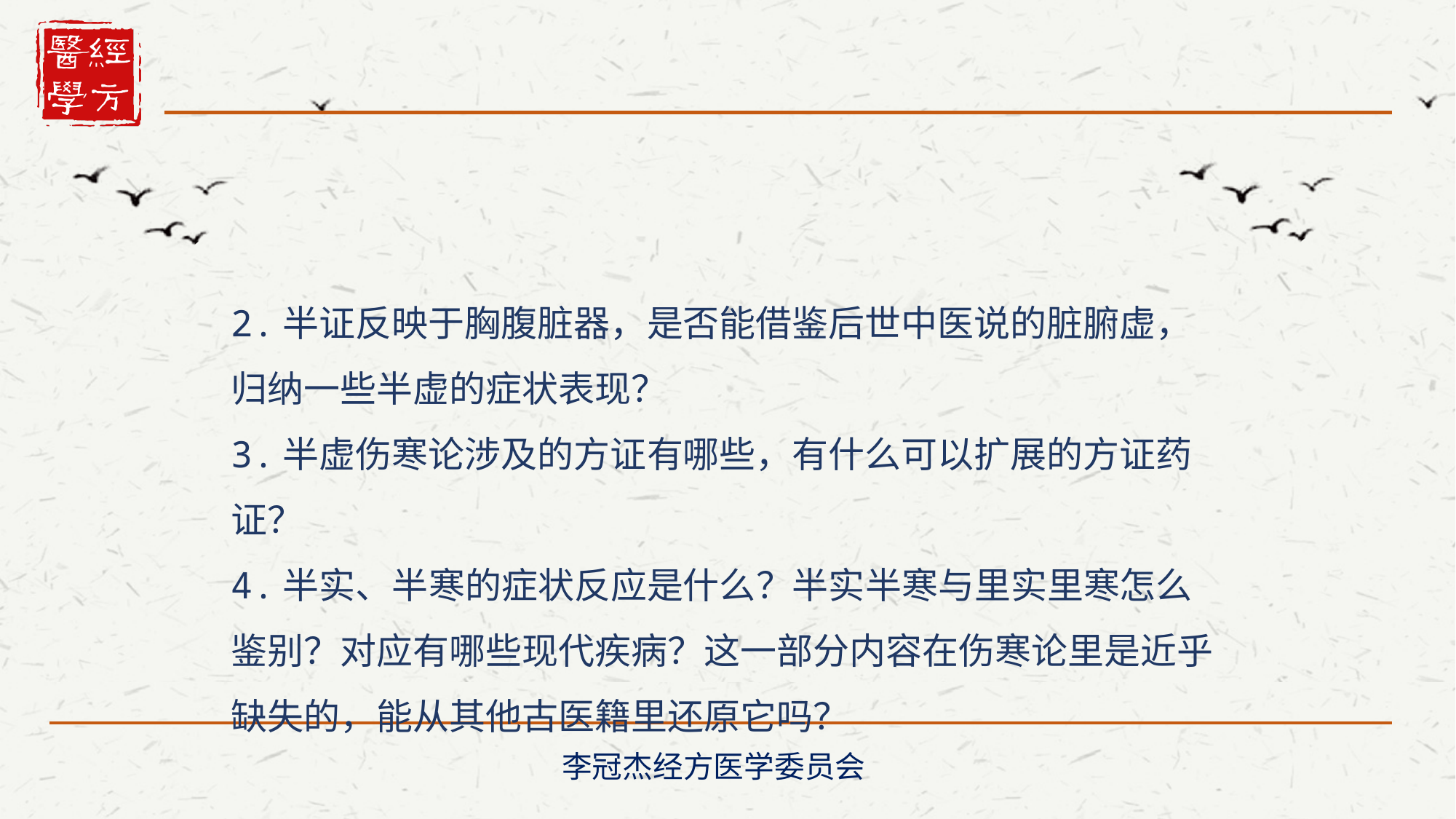

2.半证反映于胸腹脏器，是否能借鉴后世中医说的脏腑虚，归纳一些半虚的症状表现？
3.半虚伤寒论涉及的方证有哪些，有什么可以扩展的方证药证？
4.半实、半寒的症状反应是什么？半实半寒与里实里寒怎么鉴别？对应有哪些现代疾病？这一部分内容在伤寒论里是近乎缺失的，能从其他古医籍里还原它吗？
51